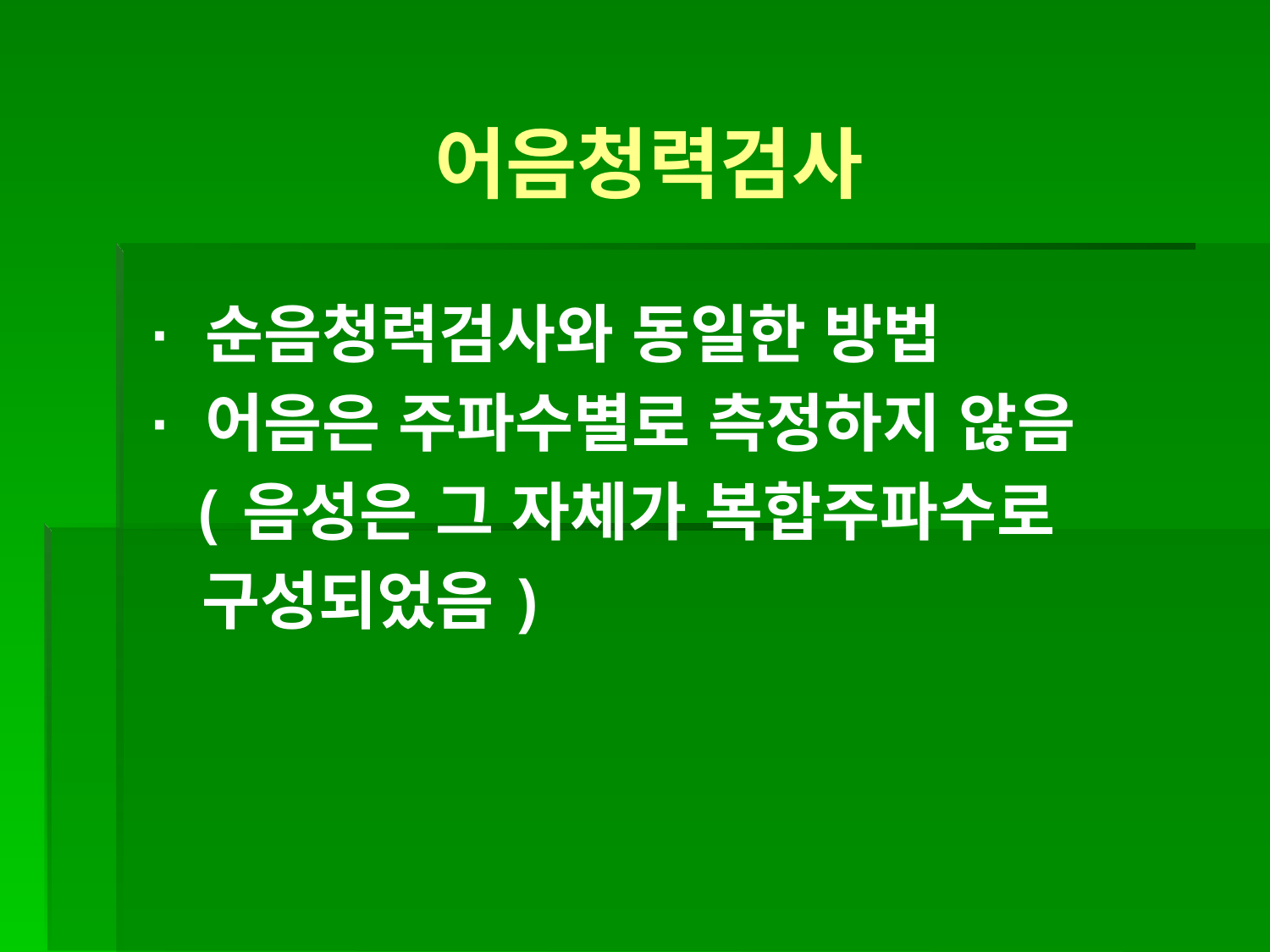

어음청력검사
· 순음청력검사와 동일한 방법
· 어음은 주파수별로 측정하지 않음
 (음성은 그 자체가 복합주파수로
  구성되었음)